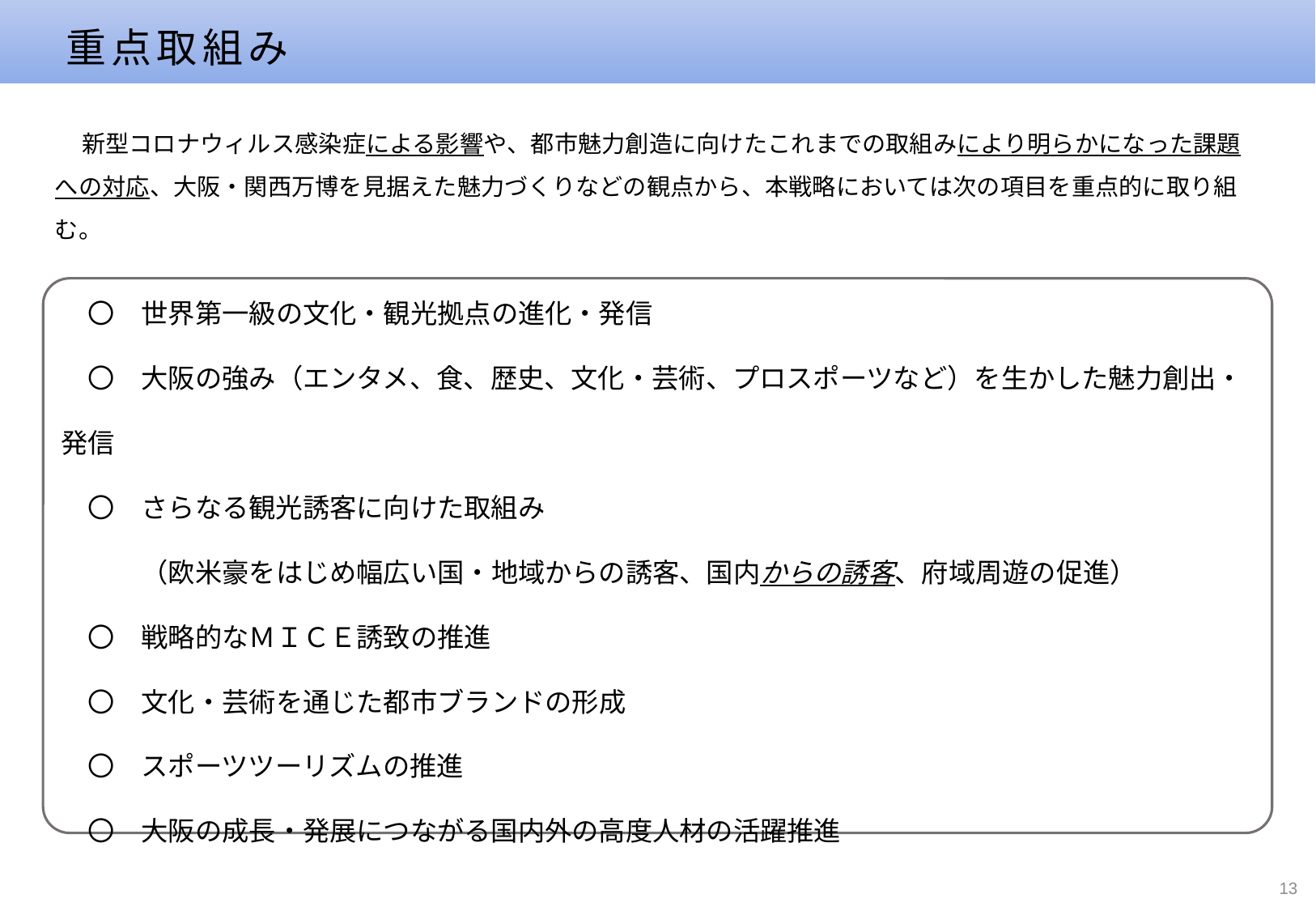

重点取組み
　新型コロナウィルス感染症による影響や、都市魅力創造に向けたこれまでの取組みにより明らかになった課題への対応、大阪・関西万博を見据えた魅力づくりなどの観点から、本戦略においては次の項目を重点的に取り組む。
　〇　世界第一級の文化・観光拠点の進化・発信
　〇　大阪の強み（エンタメ、食、歴史、文化・芸術、プロスポーツなど）を生かした魅力創出・発信
　〇　さらなる観光誘客に向けた取組み
　　　（欧米豪をはじめ幅広い国・地域からの誘客、国内からの誘客、府域周遊の促進）
　〇　戦略的なＭＩＣＥ誘致の推進
　〇　文化・芸術を通じた都市ブランドの形成
　〇　スポーツツーリズムの推進
　〇　大阪の成長・発展につながる国内外の高度人材の活躍推進
13